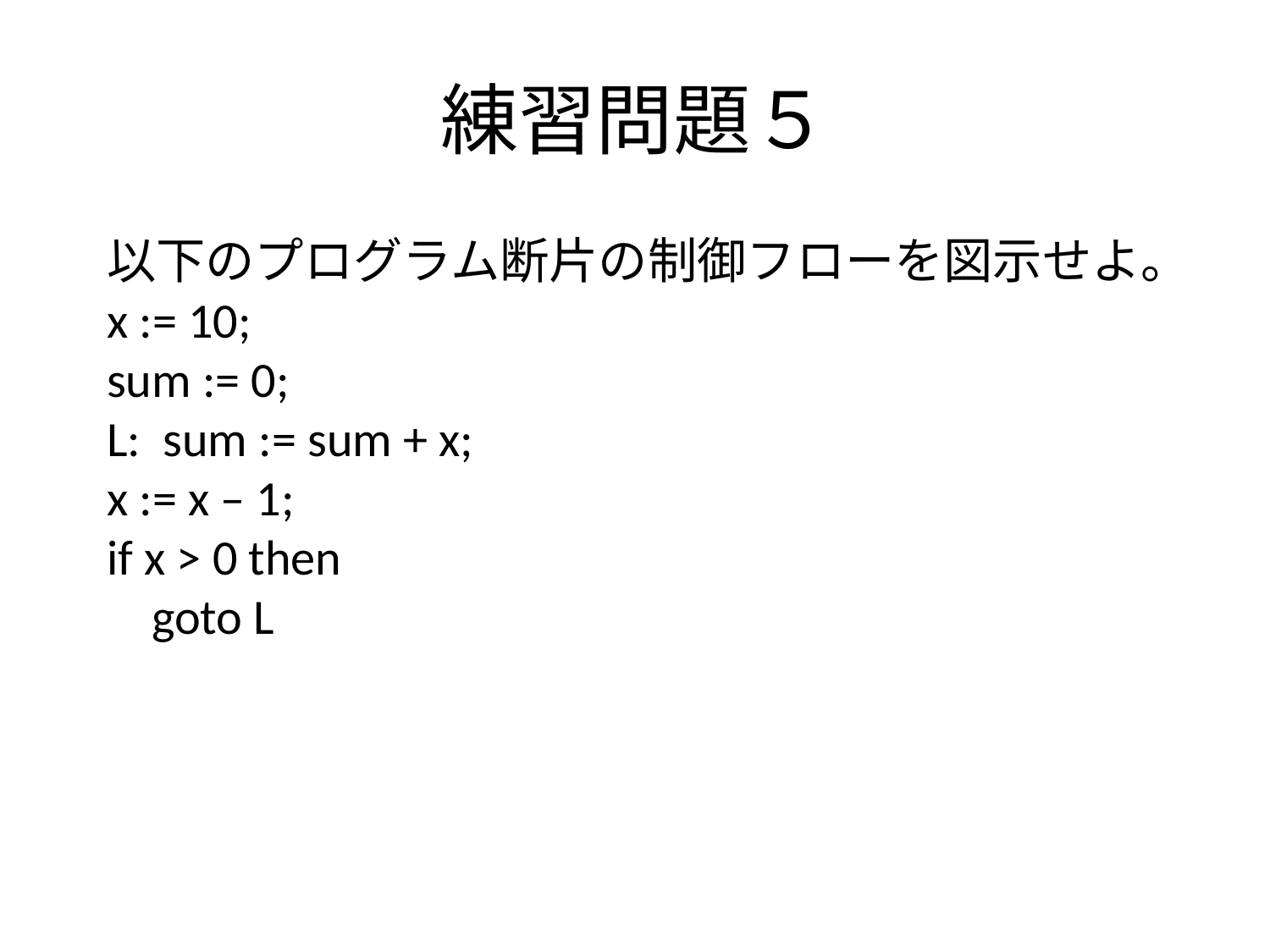

# 練習問題５
以下のプログラム断片の制御フローを図示せよ。
x := 10;
sum := 0;
L:  sum := sum + x;
x := x – 1;
if x > 0 then
    goto L